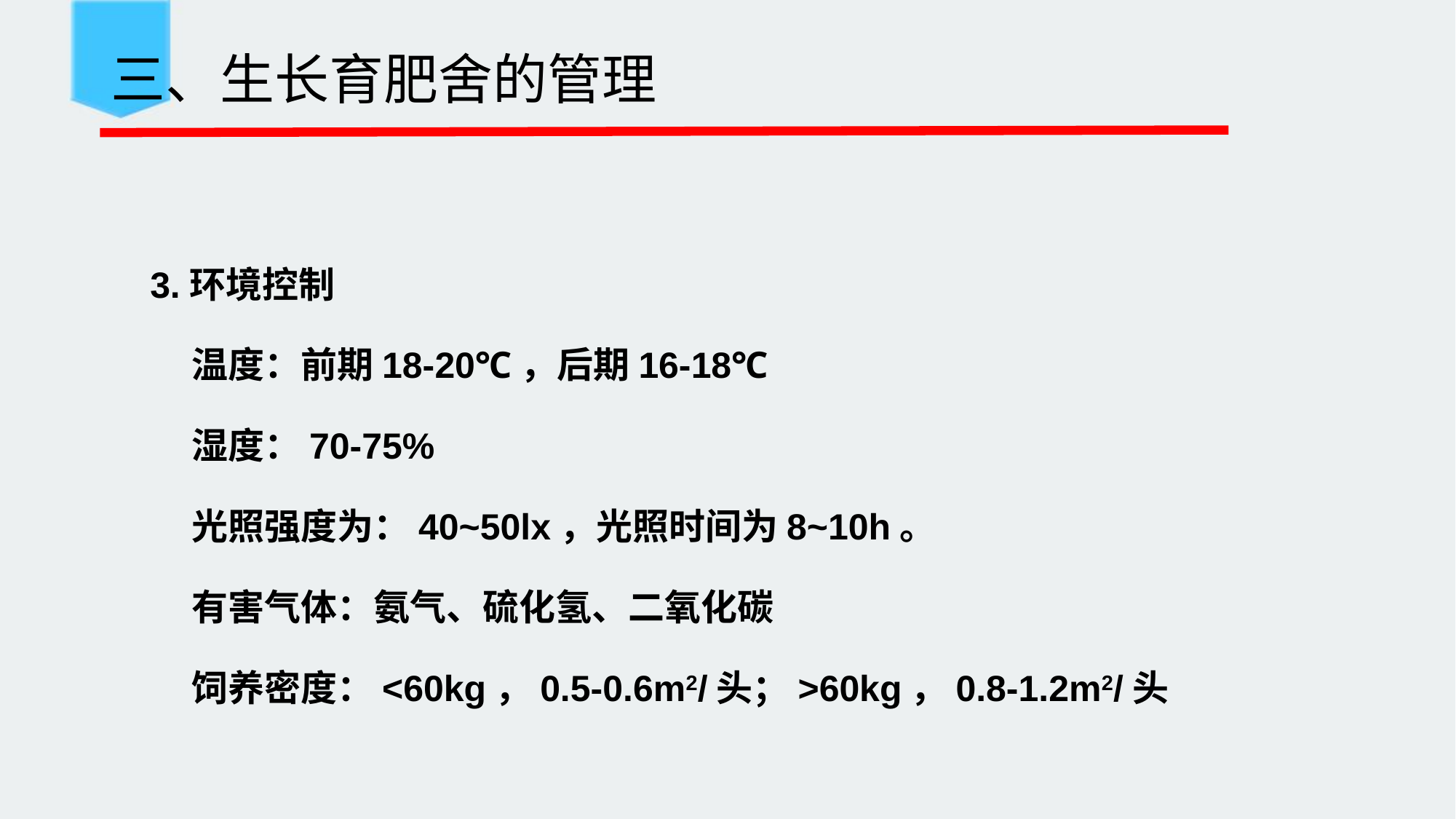

三、生长育肥舍的管理
3.环境控制
    温度：前期18-20℃，后期16-18℃
    湿度：70-75%
    光照强度为：40~50lx，光照时间为8~10h。
    有害气体：氨气、硫化氢、二氧化碳
    饲养密度：<60kg，0.5-0.6m2/头；>60kg，0.8-1.2m2/头